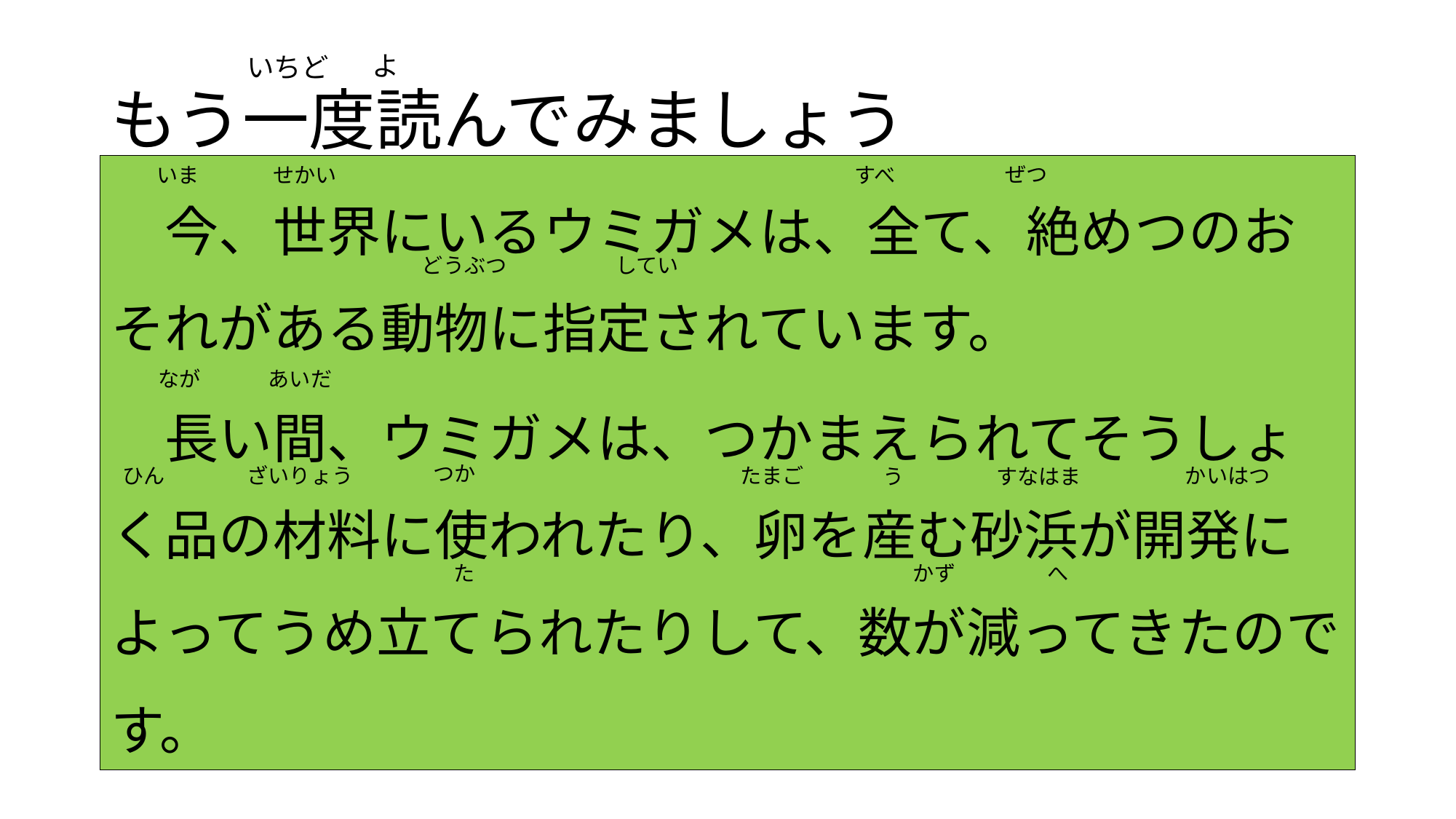

よ
# もう一度読んでみましょう
いちど
　今、世界にいるウミガメは、全て、絶めつのおそれがある動物に指定されています。
　長い間、ウミガメは、つかまえられてそうしょく品の材料に使われたり、卵を産む砂浜が開発によってうめ立てられたりして、数が減ってきたのです。
ぜつ
いま
せかい
すべ
どうぶつ
してい
なが
あいだ
つか
ひん
ざいりょう
たまご
かいはつ
う
すなはま
た
かず
へ